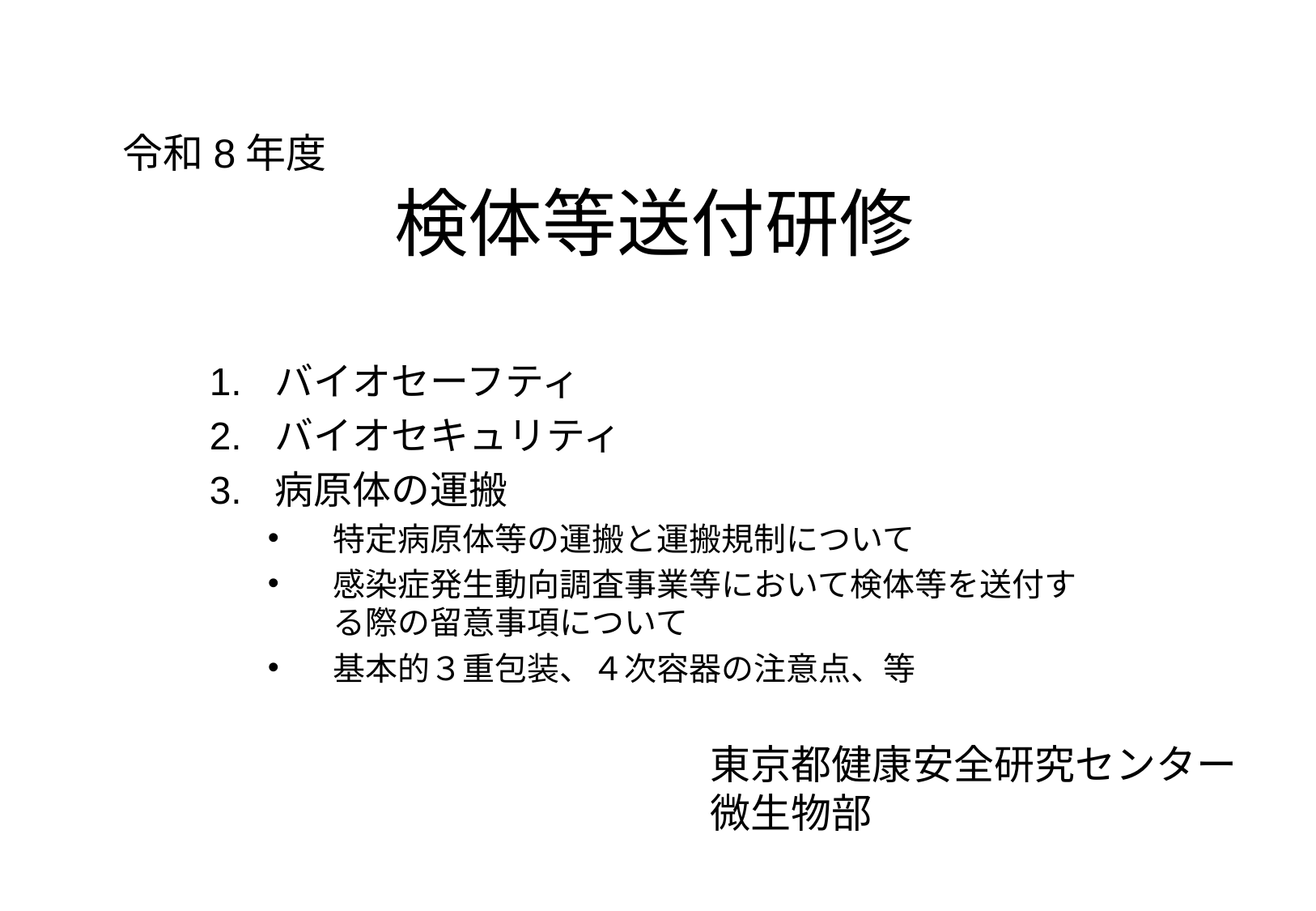

令和8年度
検体等送付研修
バイオセーフティ
バイオセキュリティ
病原体の運搬
特定病原体等の運搬と運搬規制について
感染症発生動向調査事業等において検体等を送付する際の留意事項について
基本的３重包装、４次容器の注意点、等
東京都健康安全研究センター
微生物部